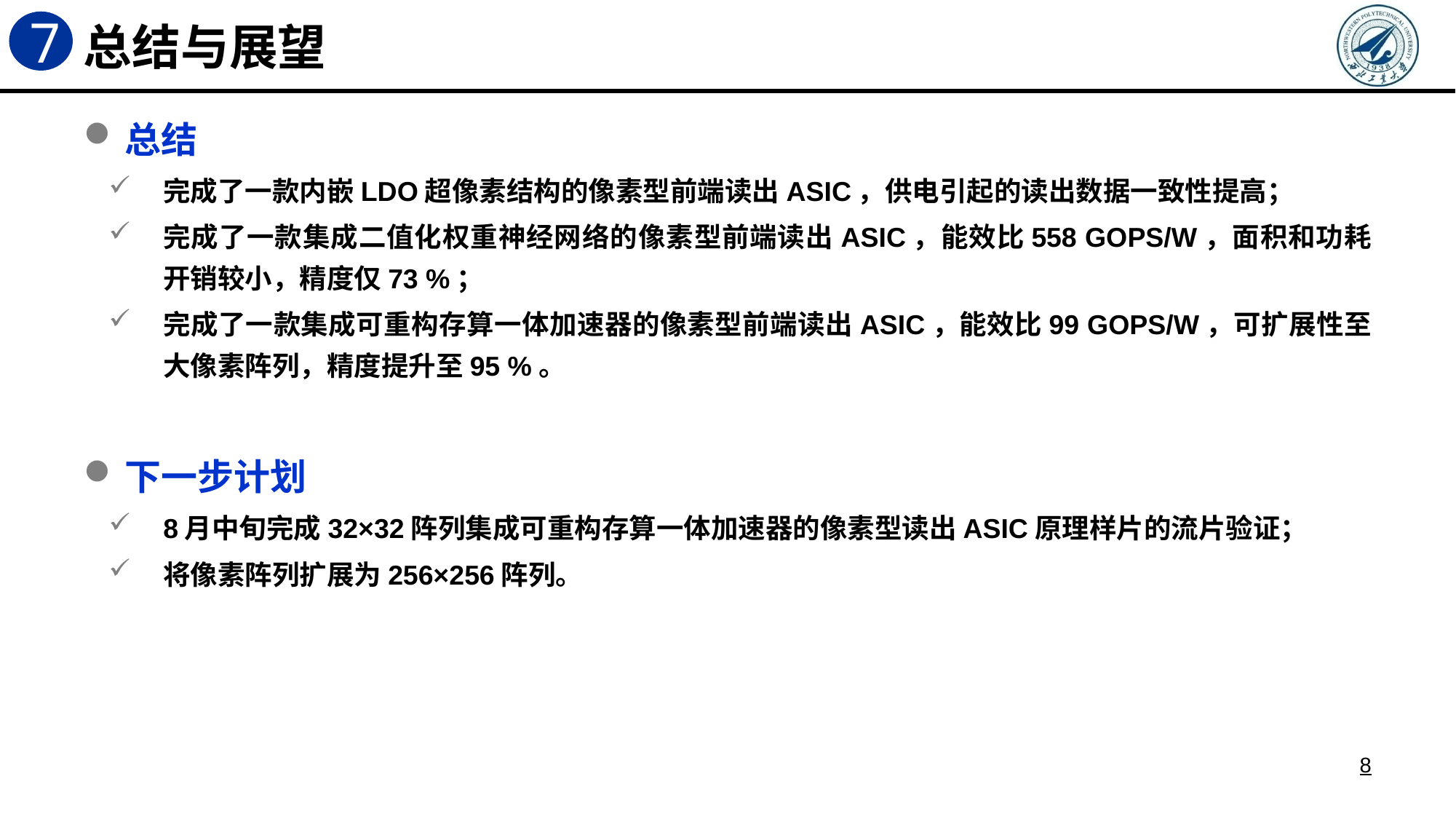

# 总结与展望
7
总结
完成了一款内嵌LDO超像素结构的像素型前端读出ASIC，供电引起的读出数据一致性提高；
完成了一款集成二值化权重神经网络的像素型前端读出ASIC，能效比558 GOPS/W，面积和功耗开销较小，精度仅73 %；
完成了一款集成可重构存算一体加速器的像素型前端读出ASIC，能效比99 GOPS/W，可扩展性至大像素阵列，精度提升至95 %。

下一步计划
8月中旬完成32×32阵列集成可重构存算一体加速器的像素型读出ASIC原理样片的流片验证；
将像素阵列扩展为256×256阵列。

8